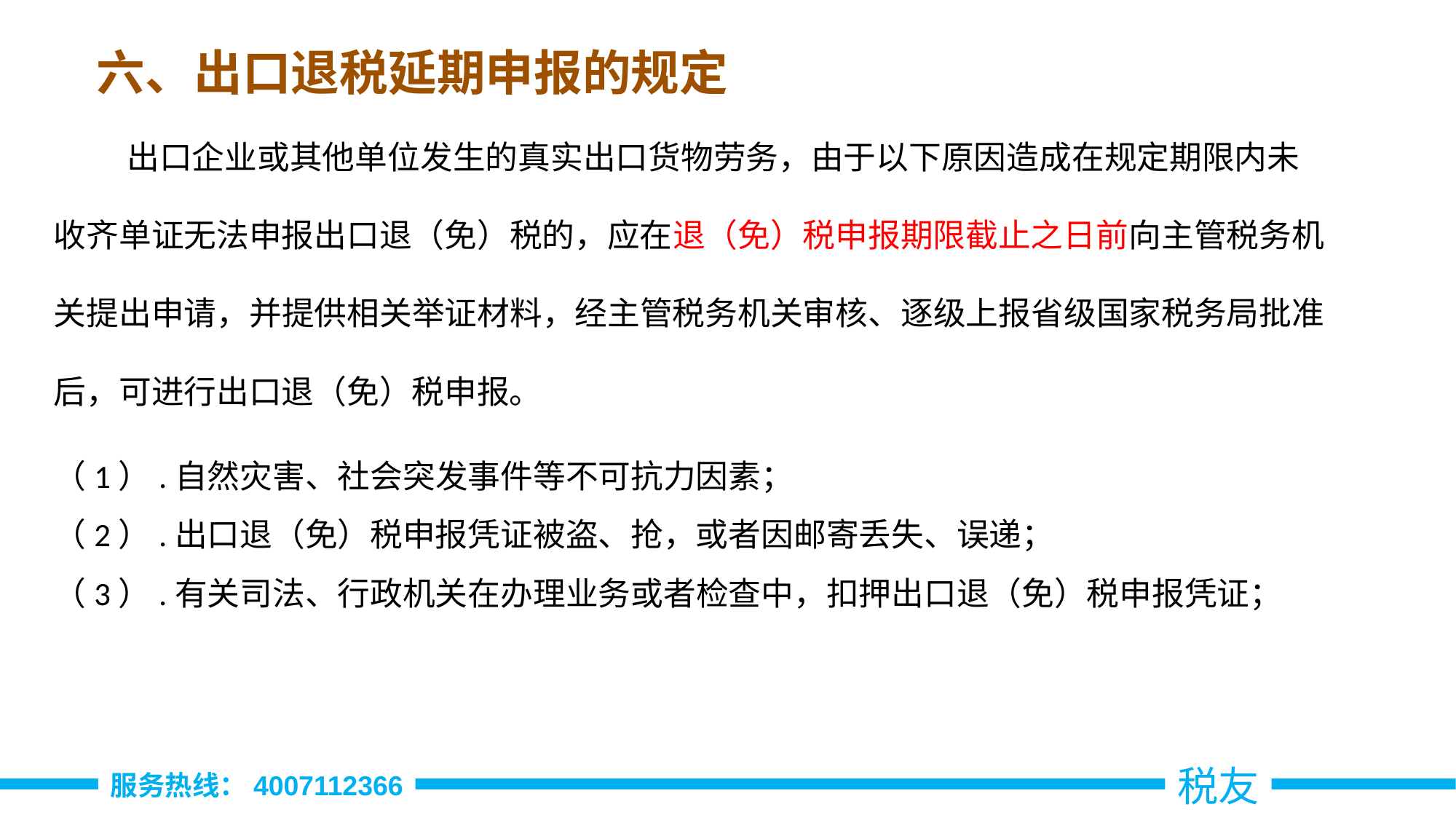

六、出口退税延期申报的规定
         出口企业或其他单位发生的真实出口货物劳务，由于以下原因造成在规定期限内未收齐单证无法申报出口退（免）税的，应在退（免）税申报期限截止之日前向主管税务机关提出申请，并提供相关举证材料，经主管税务机关审核、逐级上报省级国家税务局批准后，可进行出口退（免）税申报。
（1）.自然灾害、社会突发事件等不可抗力因素；
（2）.出口退（免）税申报凭证被盗、抢，或者因邮寄丢失、误递；
（3）.有关司法、行政机关在办理业务或者检查中，扣押出口退（免）税申报凭证；